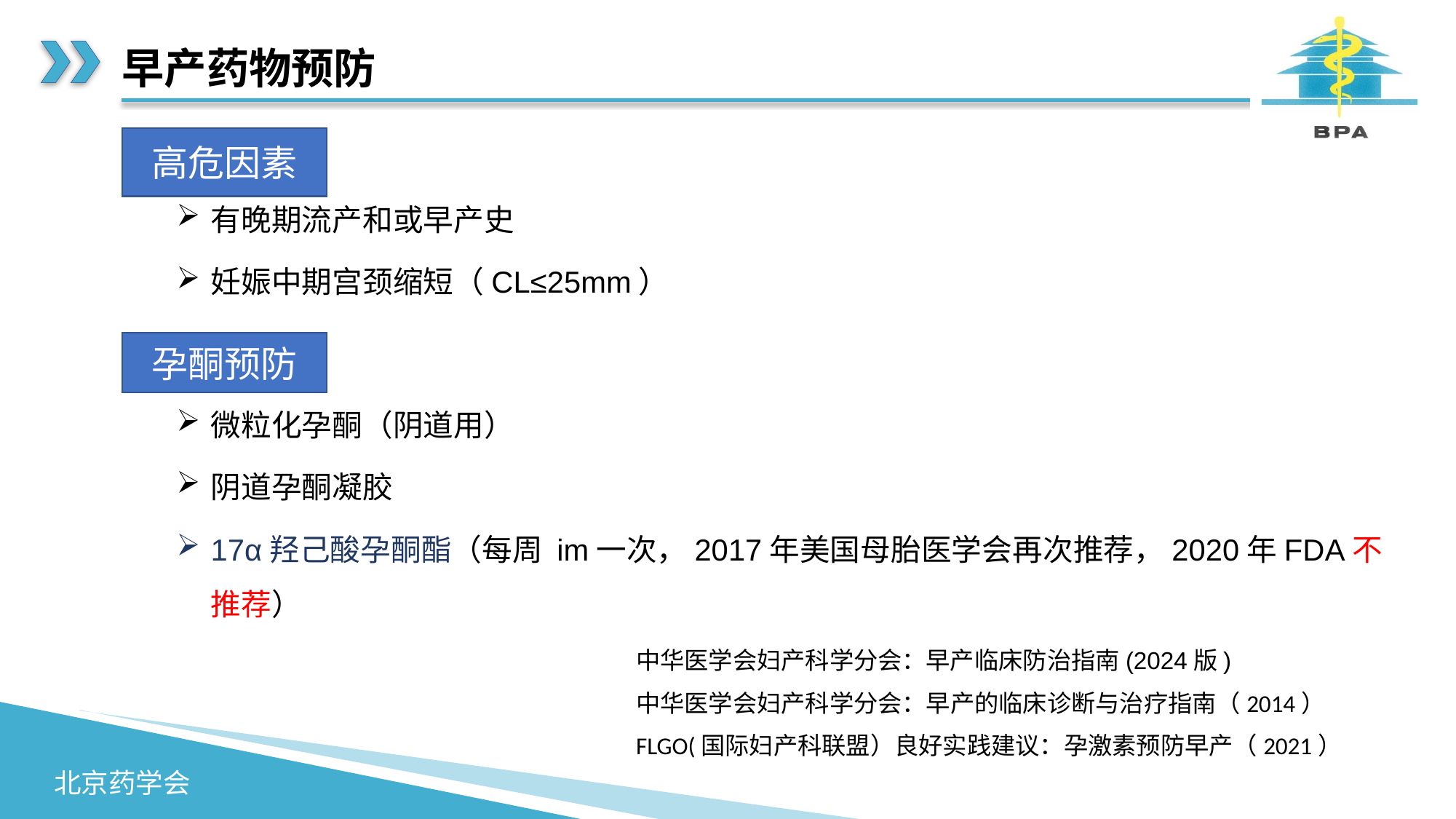

# 早产药物预防

有晚期流产和或早产史
妊娠中期宫颈缩短（CL≤25mm）

微粒化孕酮（阴道用）
阴道孕酮凝胶
17α羟己酸孕酮酯（每周 im一次，2017年美国母胎医学会再次推荐，2020年FDA不推荐）

高危因素
孕酮预防
中华医学会妇产科学分会：早产临床防治指南(2024版)
中华医学会妇产科学分会：早产的临床诊断与治疗指南（2014）
FLGO(国际妇产科联盟）良好实践建议：孕激素预防早产（2021）